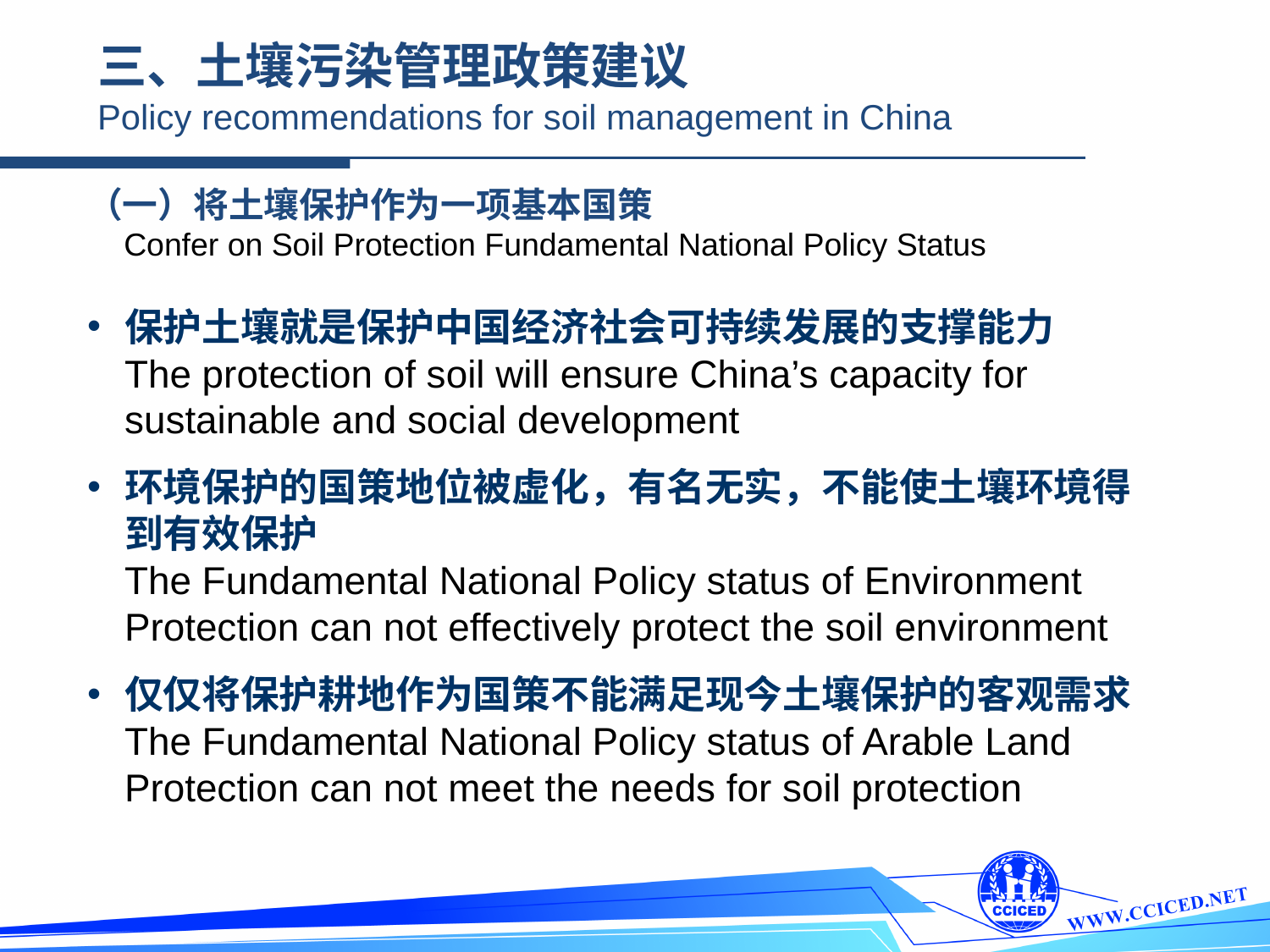

三、土壤污染管理政策建议
Policy recommendations for soil management in China
（一）将土壤保护作为一项基本国策
    Confer on Soil Protection Fundamental National Policy Status
保护土壤就是保护中国经济社会可持续发展的支撑能力
The protection of soil will ensure China’s capacity for sustainable and social development
环境保护的国策地位被虚化，有名无实，不能使土壤环境得到有效保护
The Fundamental National Policy status of Environment Protection can not effectively protect the soil environment
仅仅将保护耕地作为国策不能满足现今土壤保护的客观需求
The Fundamental National Policy status of Arable Land Protection can not meet the needs for soil protection